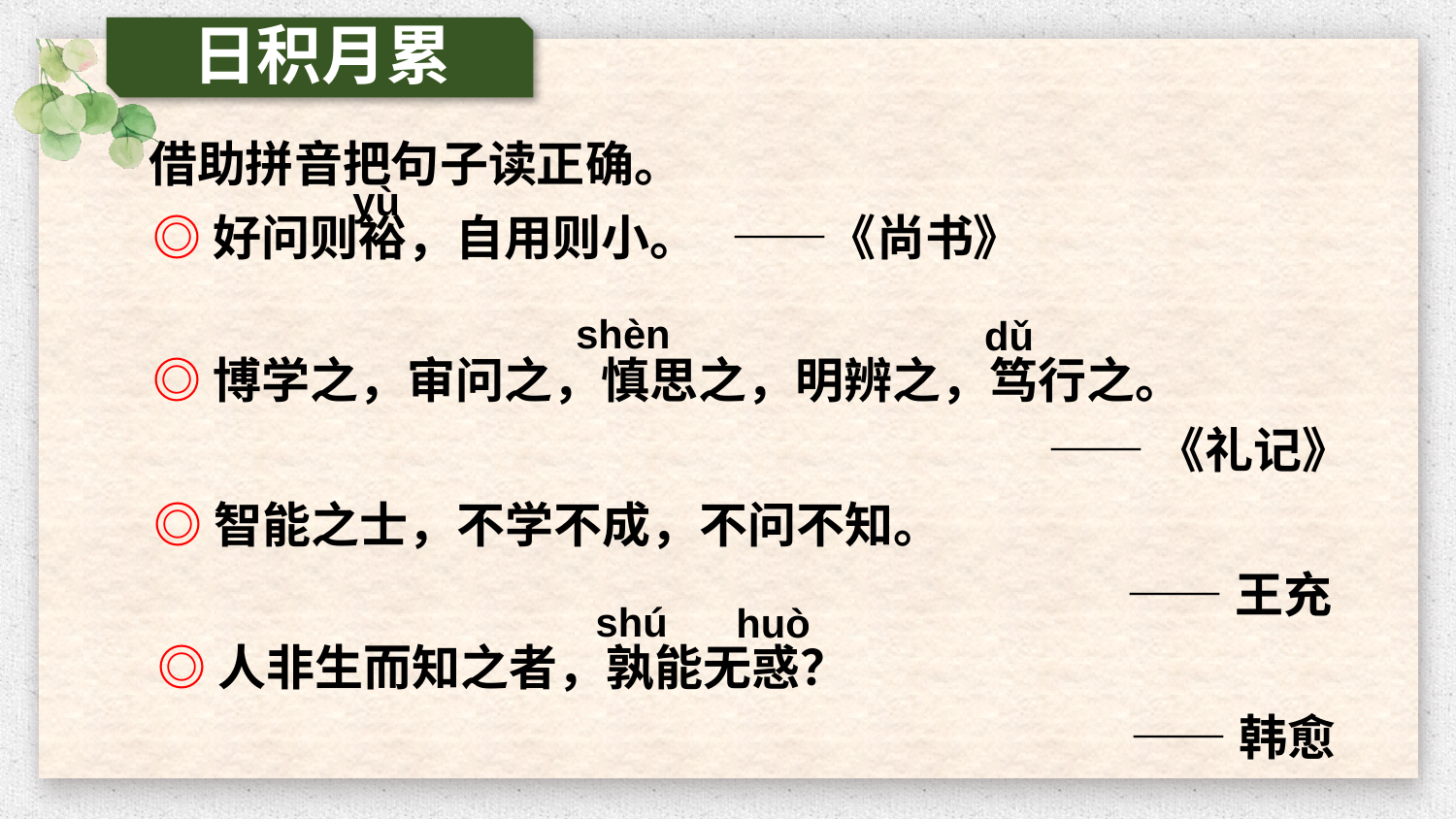

日积月累
借助拼音把句子读正确。
yù
◎好问则裕，自用则小。   ——《尚书》
shèn
dǔ
◎博学之，审问之，慎思之，明辨之，笃行之。
——《礼记》
◎智能之士，不学不成，不问不知。
——王充
shú
huò
◎人非生而知之者，孰能无惑？
——韩愈